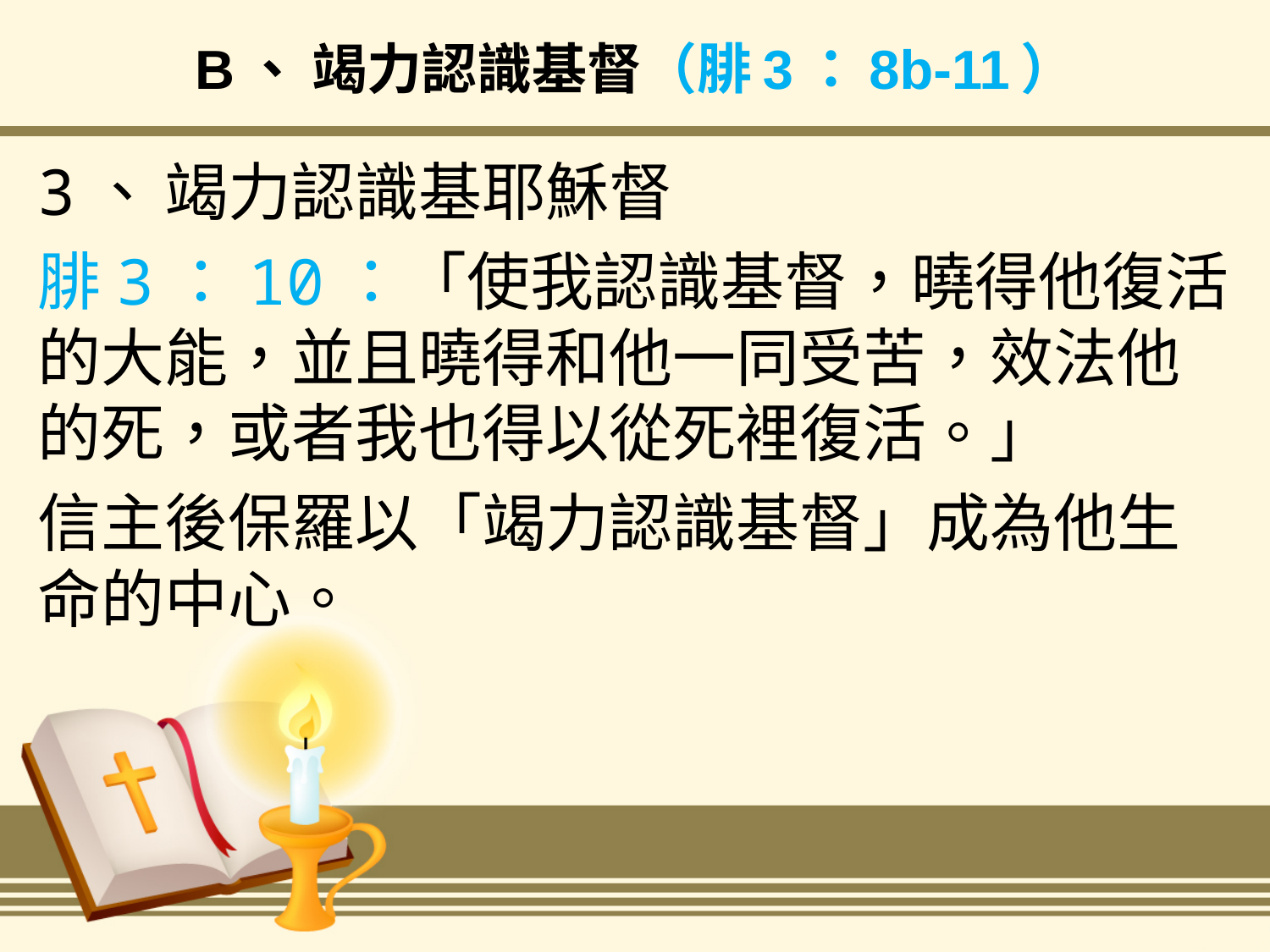

# B、 竭力認識基督（腓3：8b-11）
3、	竭力認識基耶穌督
腓3：10：「使我認識基督，曉得他復活的大能，並且曉得和他一同受苦，效法他的死，或者我也得以從死裡復活。」
信主後保羅以「竭力認識基督」成為他生命的中心。